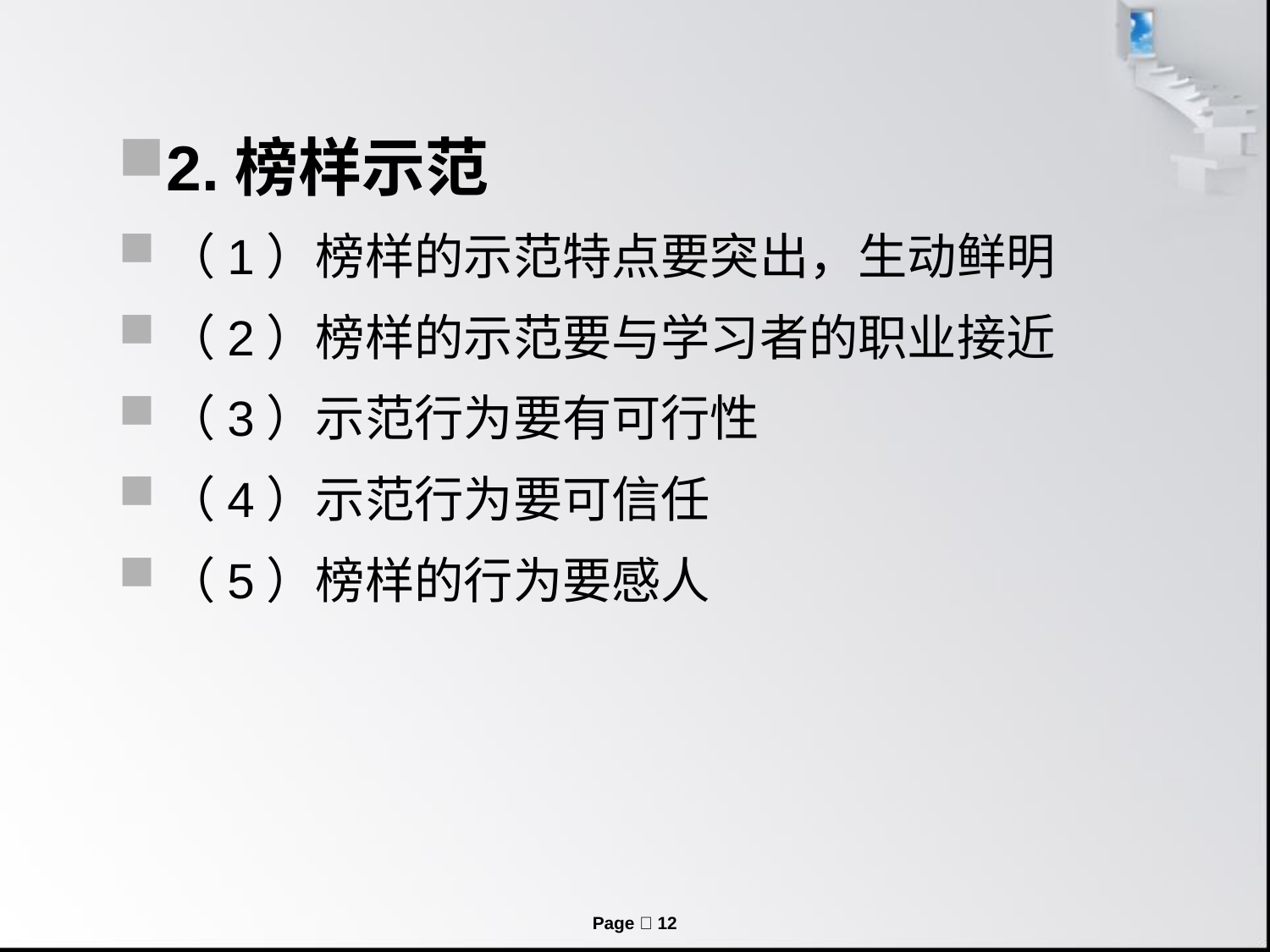

2.榜样示范
（1）榜样的示范特点要突出，生动鲜明
（2）榜样的示范要与学习者的职业接近
（3）示范行为要有可行性
（4）示范行为要可信任
（5）榜样的行为要感人